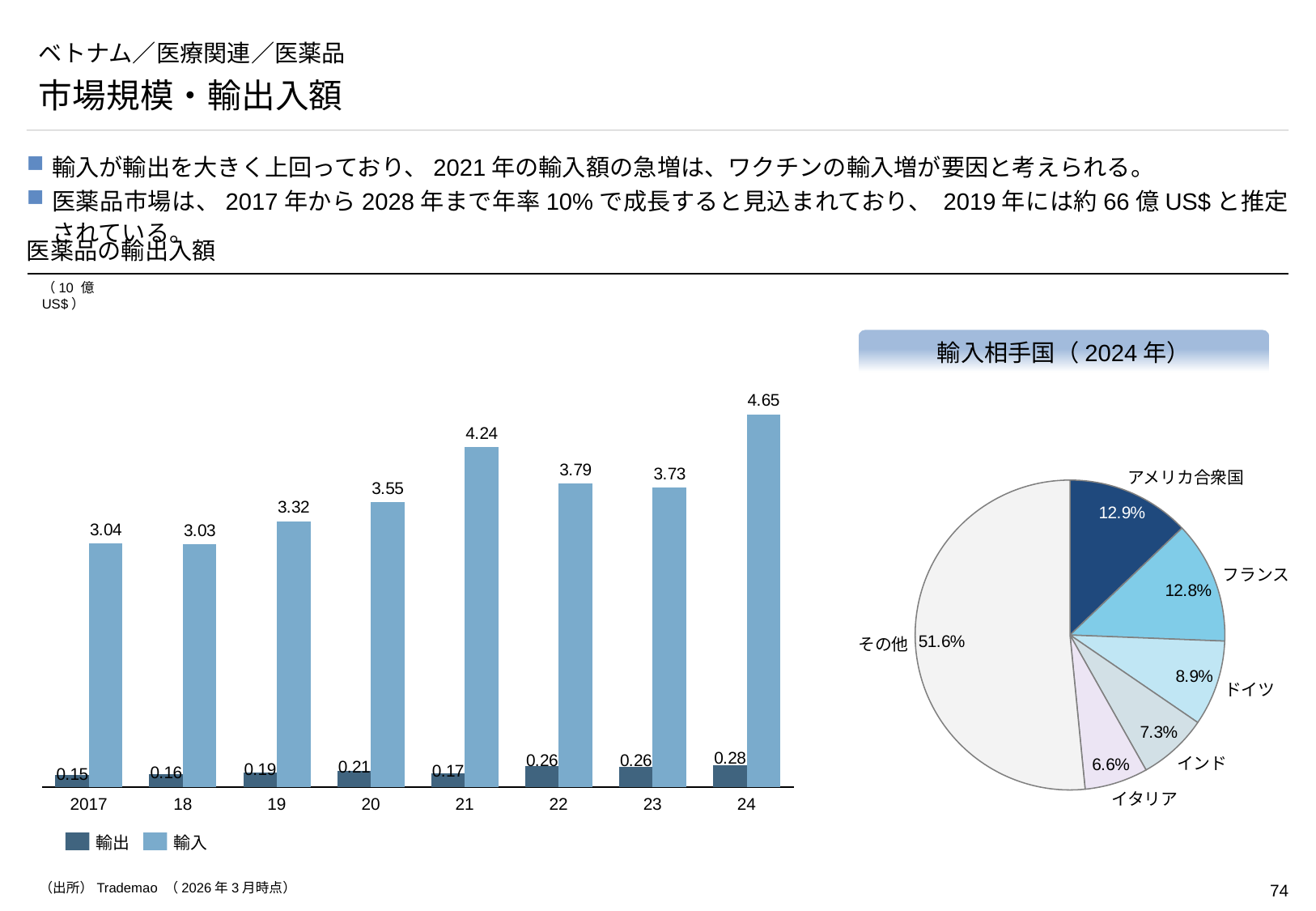

# ベトナム／医療関連／医薬品
市場規模・輸出入額
輸入が輸出を大きく上回っており、2021年の輸入額の急増は、ワクチンの輸入増が要因と考えられる。
医薬品市場は、2017年から2028年まで年率10%で成長すると見込まれており、 2019年には約66億US$と推定されている。
医薬品の輸出入額
（10 億US$）
輸入相手国（2024年）

### Chart

| Category |  |  |
|---|---|---|

### Chart

| Category |  |
|---|---|
アメリカ合衆国
フランス
その他
ドイツ
インド
イタリア
2017
18
19
20
21
22
23
24
輸出
輸入

（出所）Trademao （2026年3月時点）